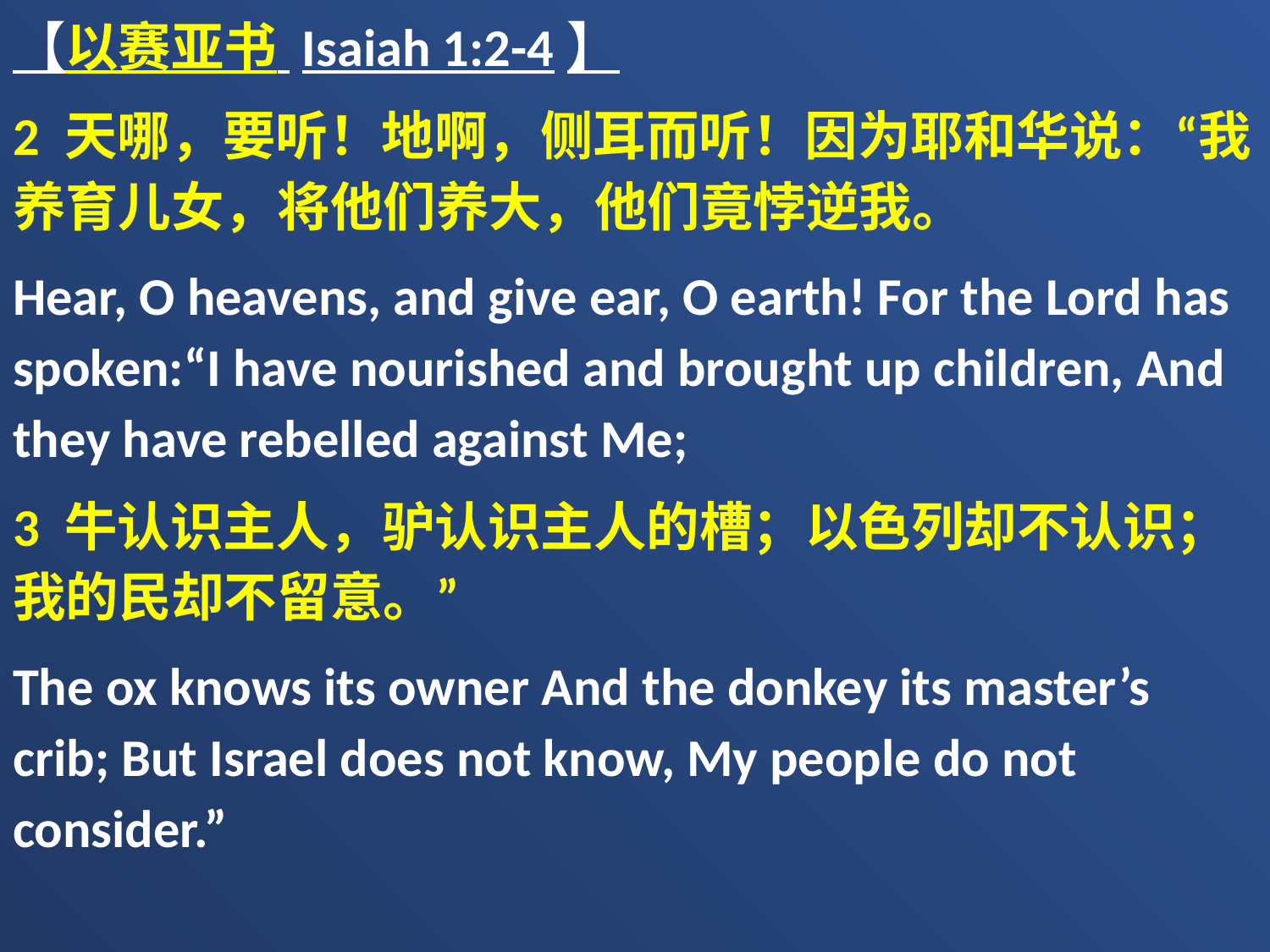

【以赛亚书 Isaiah 1:2-4】
2 天哪，要听！地啊，侧耳而听！因为耶和华说：“我养育儿女，将他们养大，他们竟悖逆我。
Hear, O heavens, and give ear, O earth! For the Lord has spoken:“I have nourished and brought up children, And they have rebelled against Me;
3 牛认识主人，驴认识主人的槽；以色列却不认识；我的民却不留意。”
The ox knows its owner And the donkey its master’s crib; But Israel does not know, My people do not consider.”